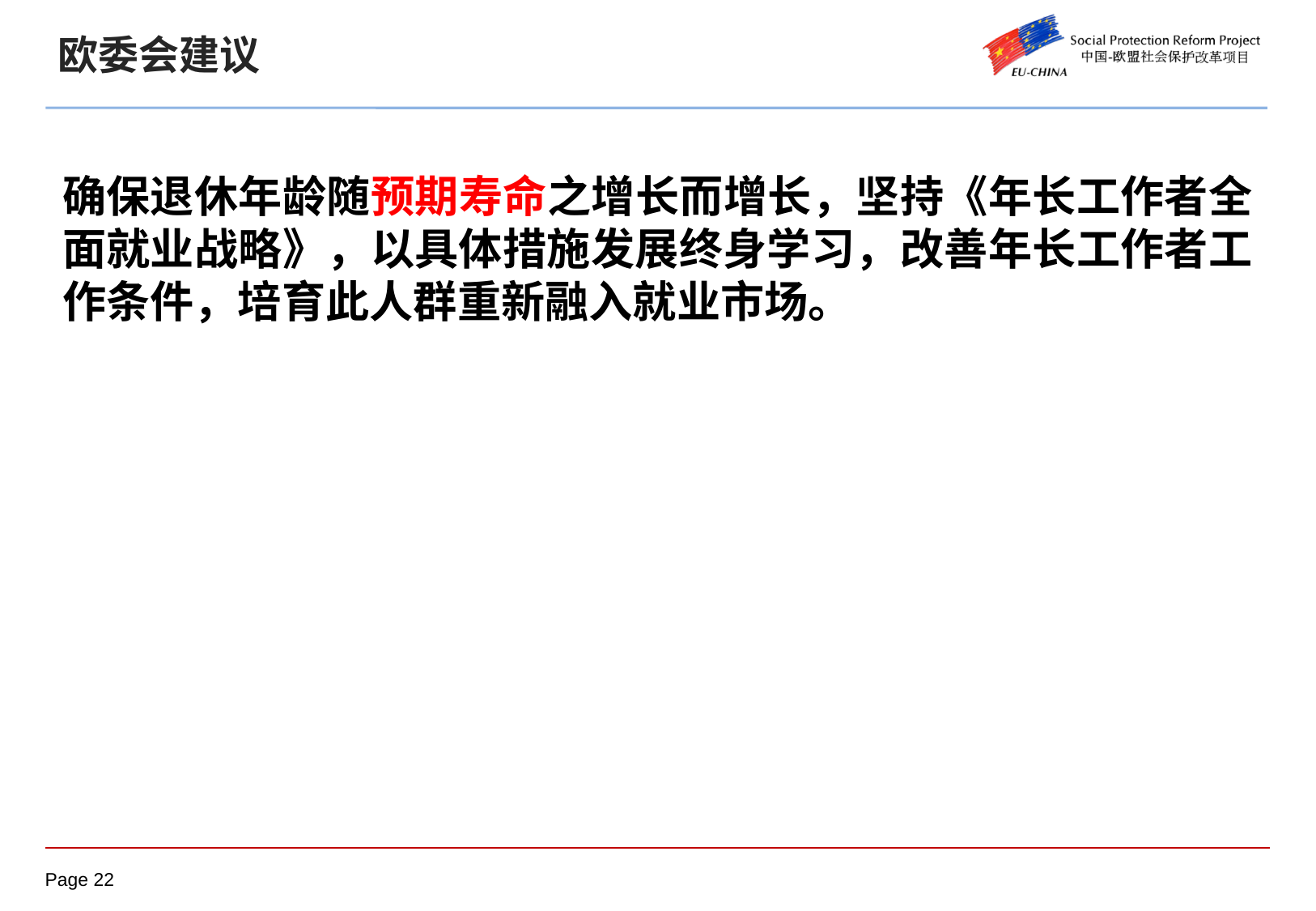

欧委会建议
确保退休年龄随预期寿命之增长而增长，坚持《年长工作者全面就业战略》，以具体措施发展终身学习，改善年长工作者工作条件，培育此人群重新融入就业市场。